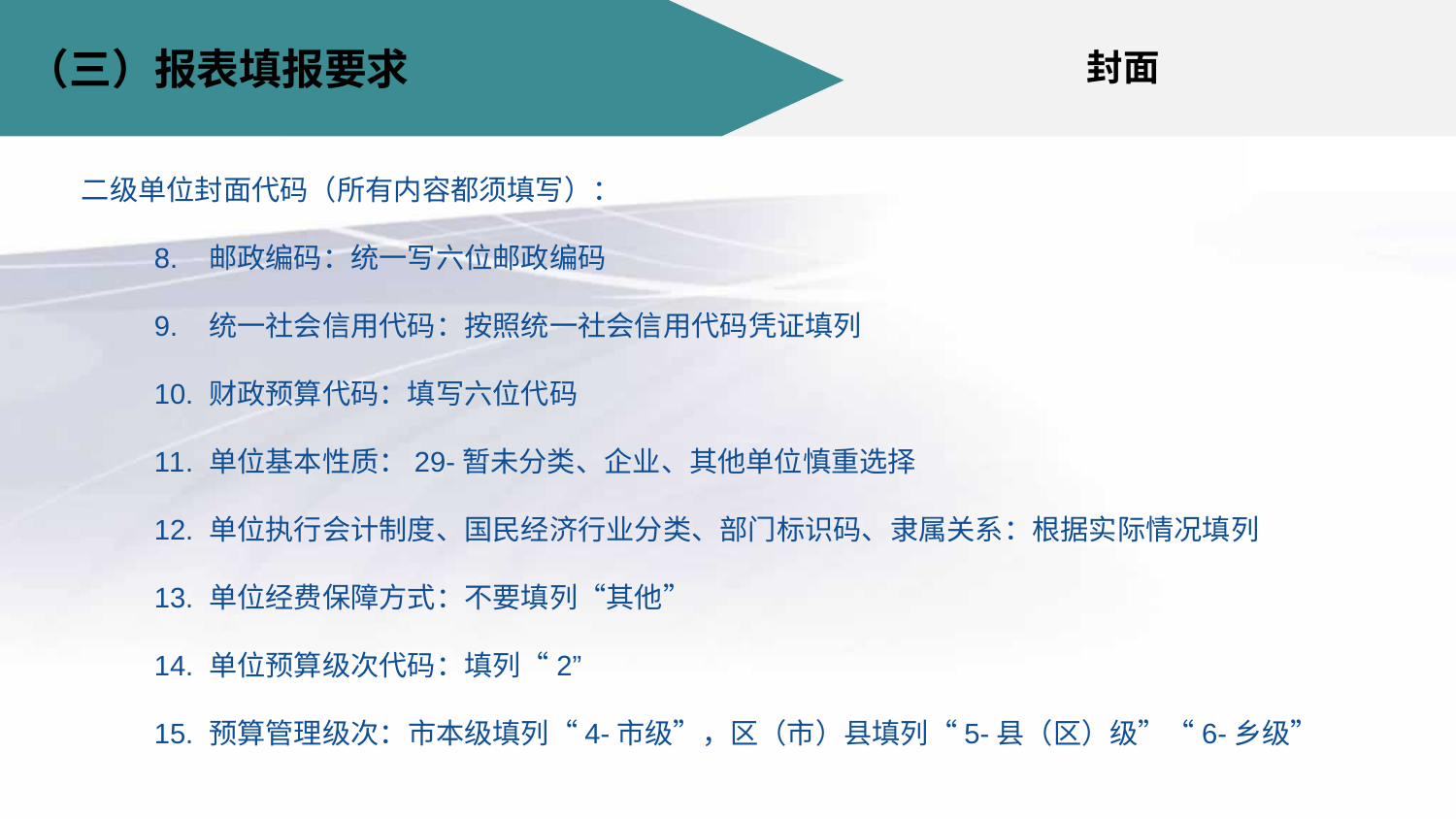

（三）报表填报要求
封面
二级单位封面代码（所有内容都须填写）：
邮政编码：统一写六位邮政编码
统一社会信用代码：按照统一社会信用代码凭证填列
财政预算代码：填写六位代码
单位基本性质：29-暂未分类、企业、其他单位慎重选择
单位执行会计制度、国民经济行业分类、部门标识码、隶属关系：根据实际情况填列
单位经费保障方式：不要填列“其他”
单位预算级次代码：填列“2”
预算管理级次：市本级填列“4-市级”，区（市）县填列“5-县（区）级”“6-乡级”
32